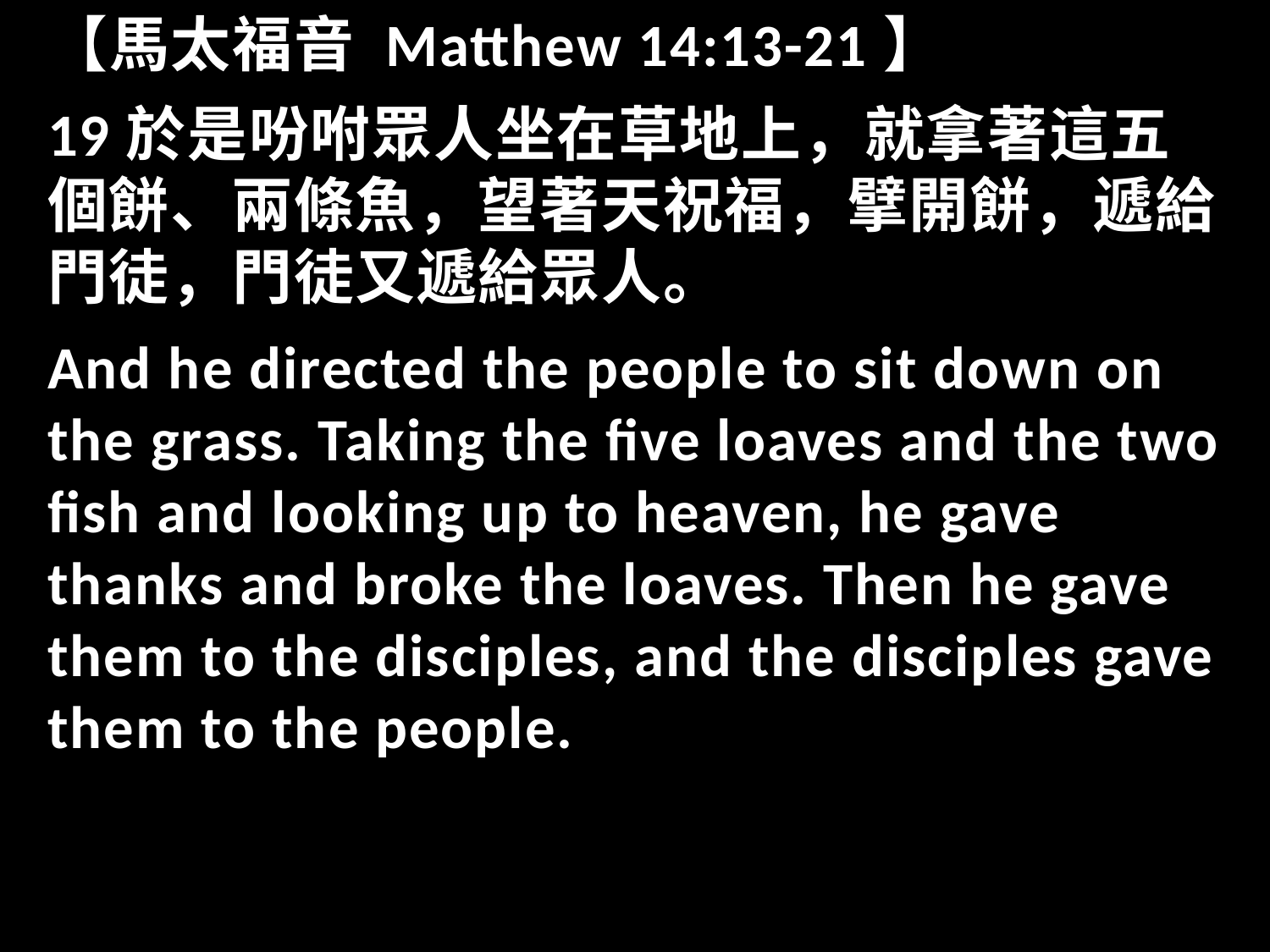

【馬太福音 Matthew 14:13-21】
19於是吩咐眾人坐在草地上，就拿著這五個餅、兩條魚，望著天祝福，擘開餅，遞給門徒，門徒又遞給眾人。
And he directed the people to sit down on the grass. Taking the five loaves and the two fish and looking up to heaven, he gave thanks and broke the loaves. Then he gave them to the disciples, and the disciples gave them to the people.